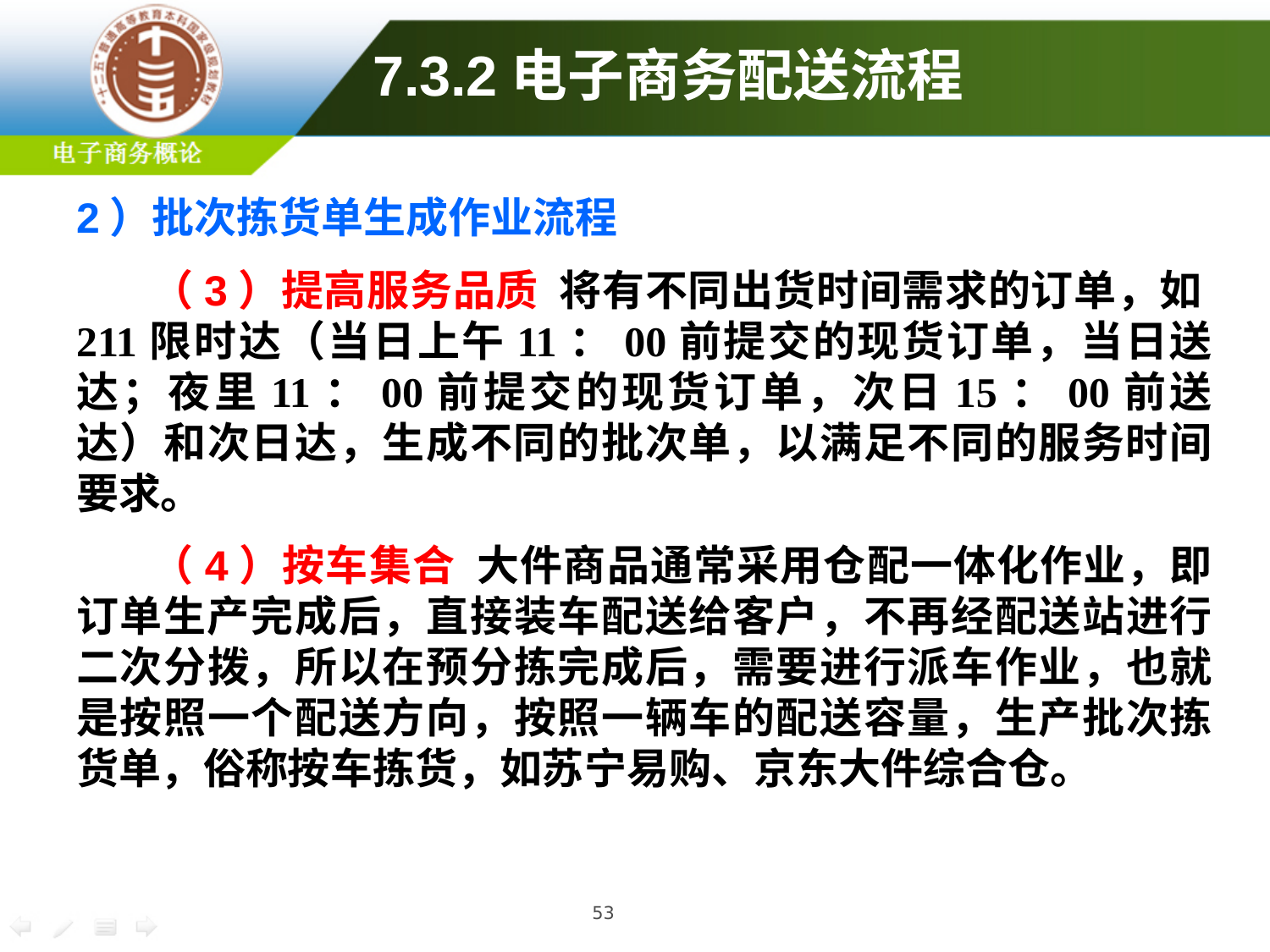

# 7.3.2电子商务配送流程
2）批次拣货单生成作业流程
（3）提高服务品质  将有不同出货时间需求的订单，如211限时达（当日上午11：00前提交的现货订单，当日送达；夜里11：00前提交的现货订单，次日15：00前送达）和次日达，生成不同的批次单，以满足不同的服务时间要求。
（4）按车集合  大件商品通常采用仓配一体化作业，即订单生产完成后，直接装车配送给客户，不再经配送站进行二次分拨，所以在预分拣完成后，需要进行派车作业，也就是按照一个配送方向，按照一辆车的配送容量，生产批次拣货单，俗称按车拣货，如苏宁易购、京东大件综合仓。
53